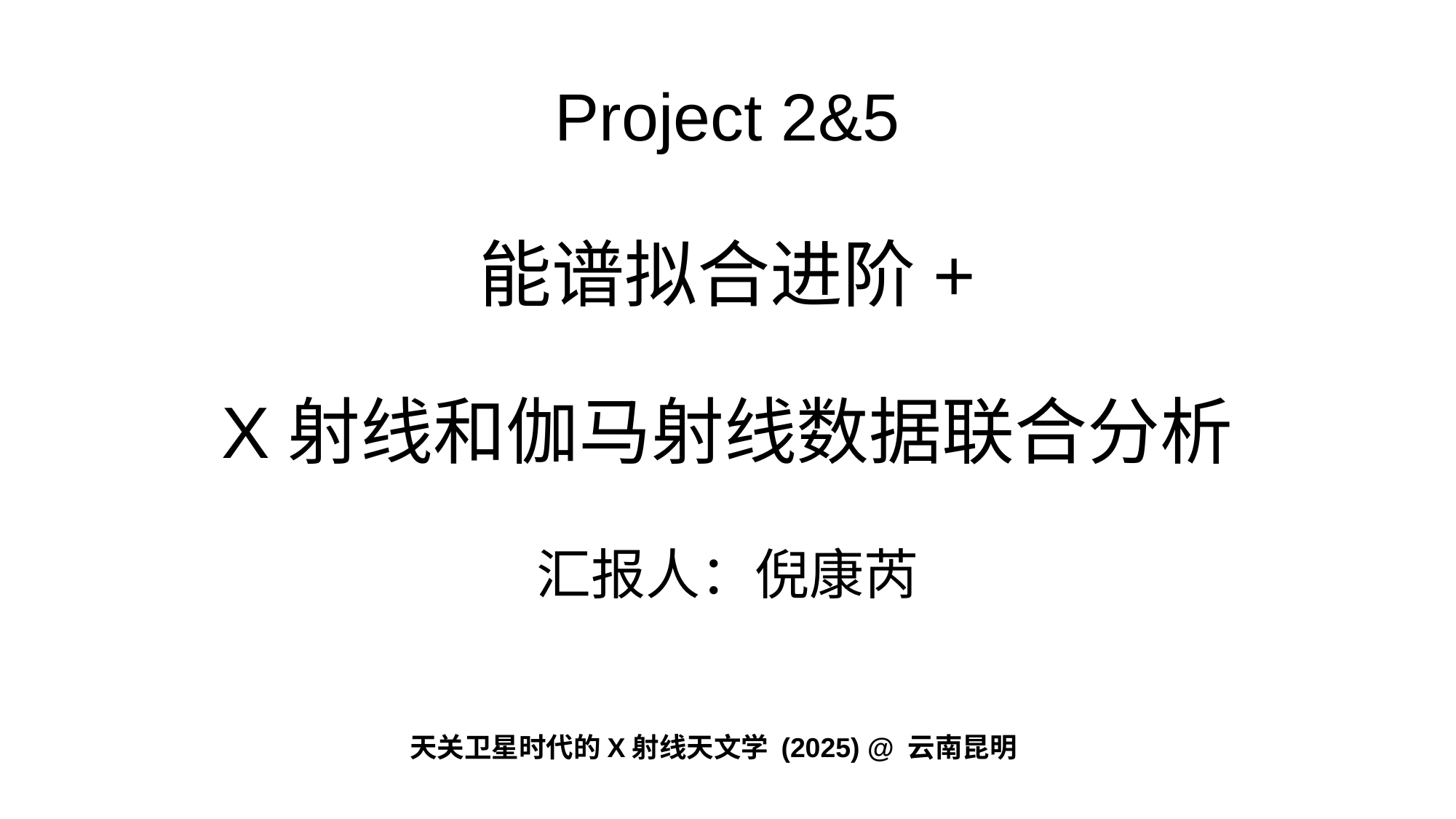

Project 2&5
# 能谱拟合进阶+ X射线和伽马射线数据联合分析
汇报人：倪康芮
天关卫星时代的X射线天文学 (2025) @ 云南昆明